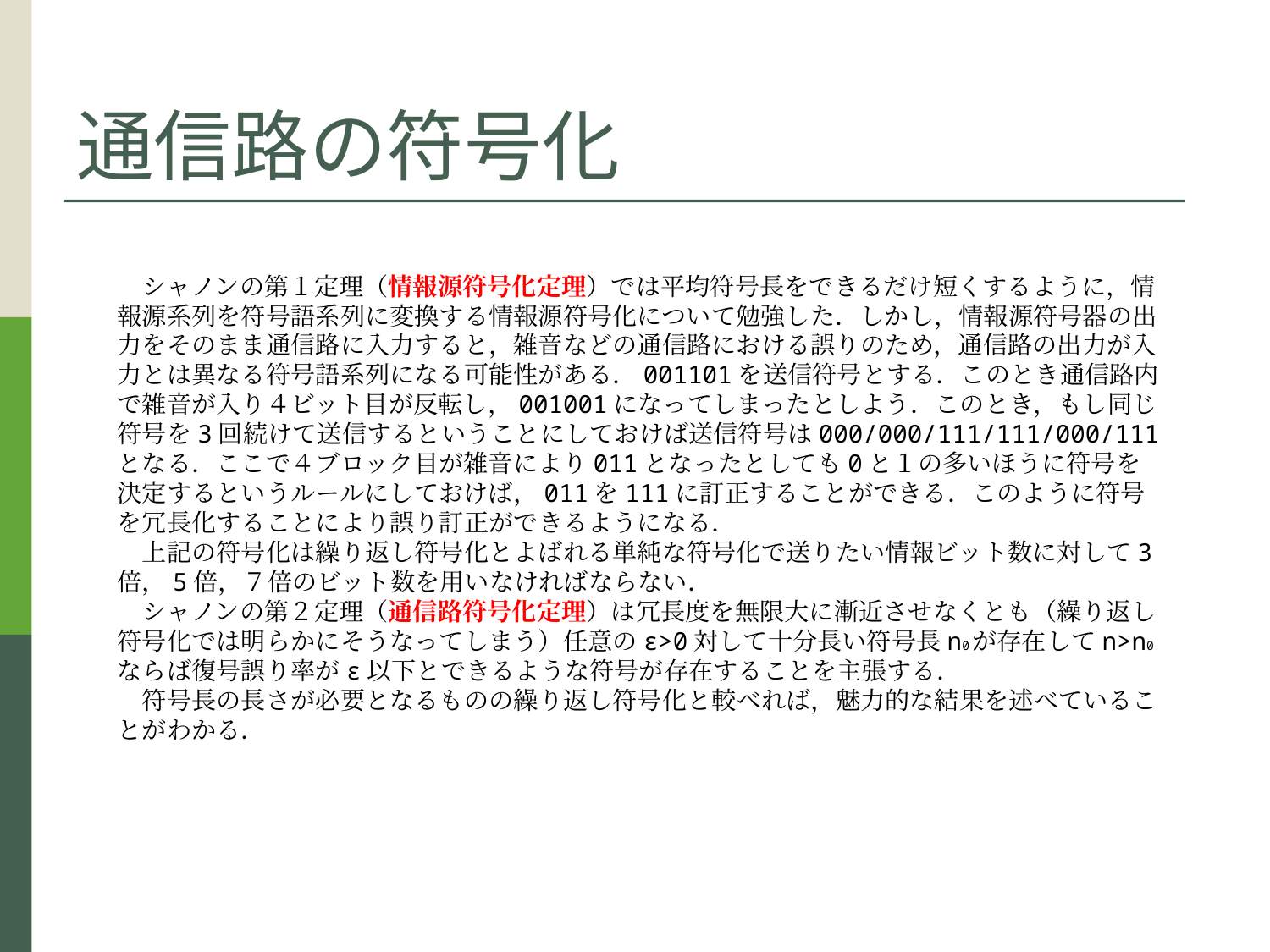

# 通信路の符号化
　シャノンの第１定理（情報源符号化定理）では平均符号長をできるだけ短くするように，情報源系列を符号語系列に変換する情報源符号化について勉強した．しかし，情報源符号器の出力をそのまま通信路に入力すると，雑音などの通信路における誤りのため，通信路の出力が入力とは異なる符号語系列になる可能性がある．001101を送信符号とする．このとき通信路内で雑音が入り４ビット目が反転し，001001になってしまったとしよう．このとき，もし同じ符号を3回続けて送信するということにしておけば送信符号は000/000/111/111/000/111となる．ここで４ブロック目が雑音により011となったとしても0と１の多いほうに符号を決定するというルールにしておけば，011を111に訂正することができる．このように符号を冗長化することにより誤り訂正ができるようになる．
　上記の符号化は繰り返し符号化とよばれる単純な符号化で送りたい情報ビット数に対して3倍，5倍，７倍のビット数を用いなければならない．
　シャノンの第２定理（通信路符号化定理）は冗長度を無限大に漸近させなくとも（繰り返し符号化では明らかにそうなってしまう）任意のε>0対して十分長い符号長n0が存在してn>n0ならば復号誤り率がε以下とできるような符号が存在することを主張する．
　符号長の長さが必要となるものの繰り返し符号化と較べれば，魅力的な結果を述べていることがわかる．